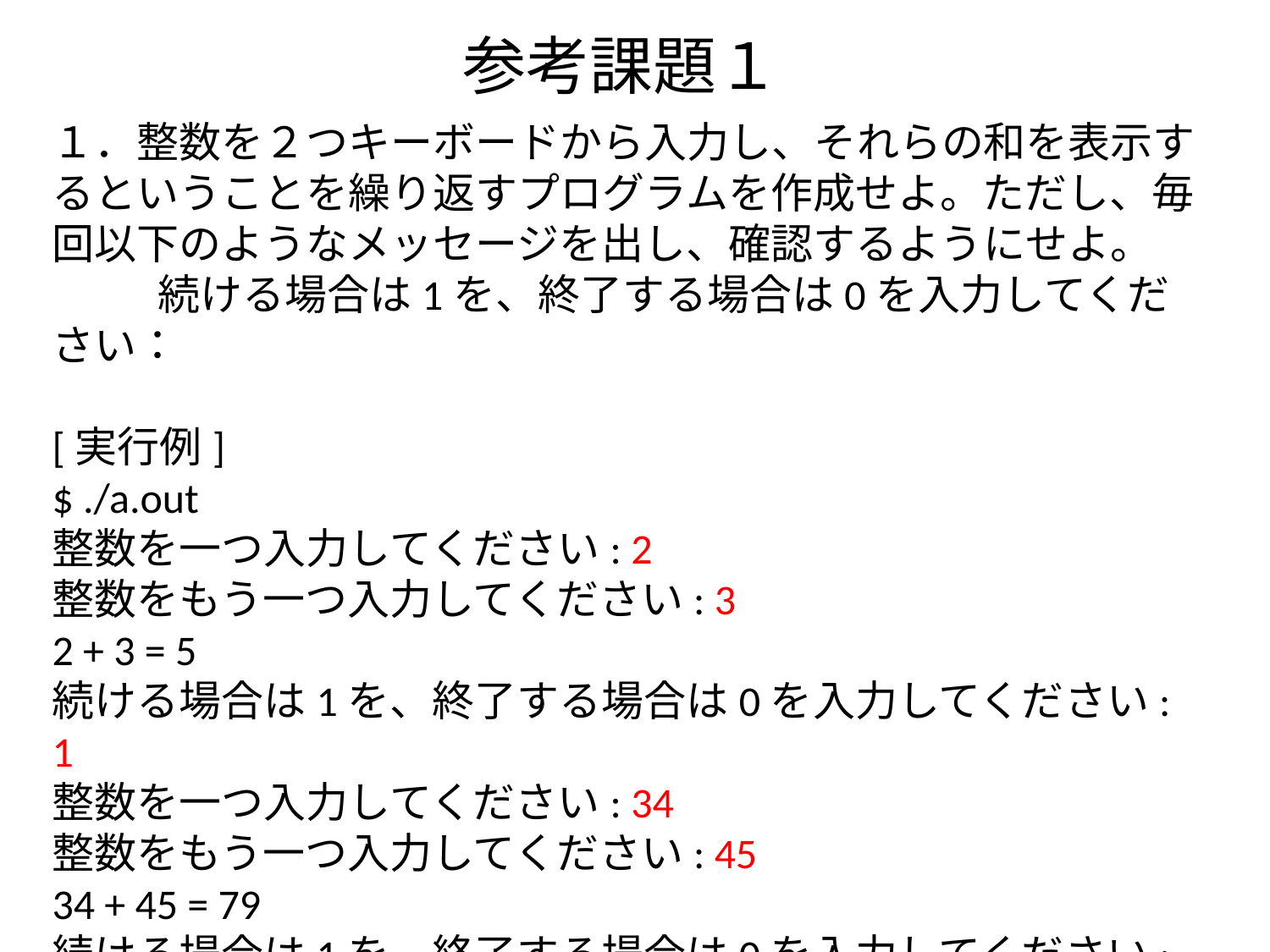

# 参考課題１
１．整数を２つキーボードから入力し、それらの和を表示するということを繰り返すプログラムを作成せよ。ただし、毎回以下のようなメッセージを出し、確認するようにせよ。
          続ける場合は1を、終了する場合は0を入力してください：

[実行例]
$ ./a.out
整数を一つ入力してください: 2
整数をもう一つ入力してください: 3
2 + 3 = 5
続ける場合は1を、終了する場合は0を入力してください: 1
整数を一つ入力してください: 34
整数をもう一つ入力してください: 45
34 + 45 = 79
続ける場合は1を、終了する場合は0を入力してください: 0
$